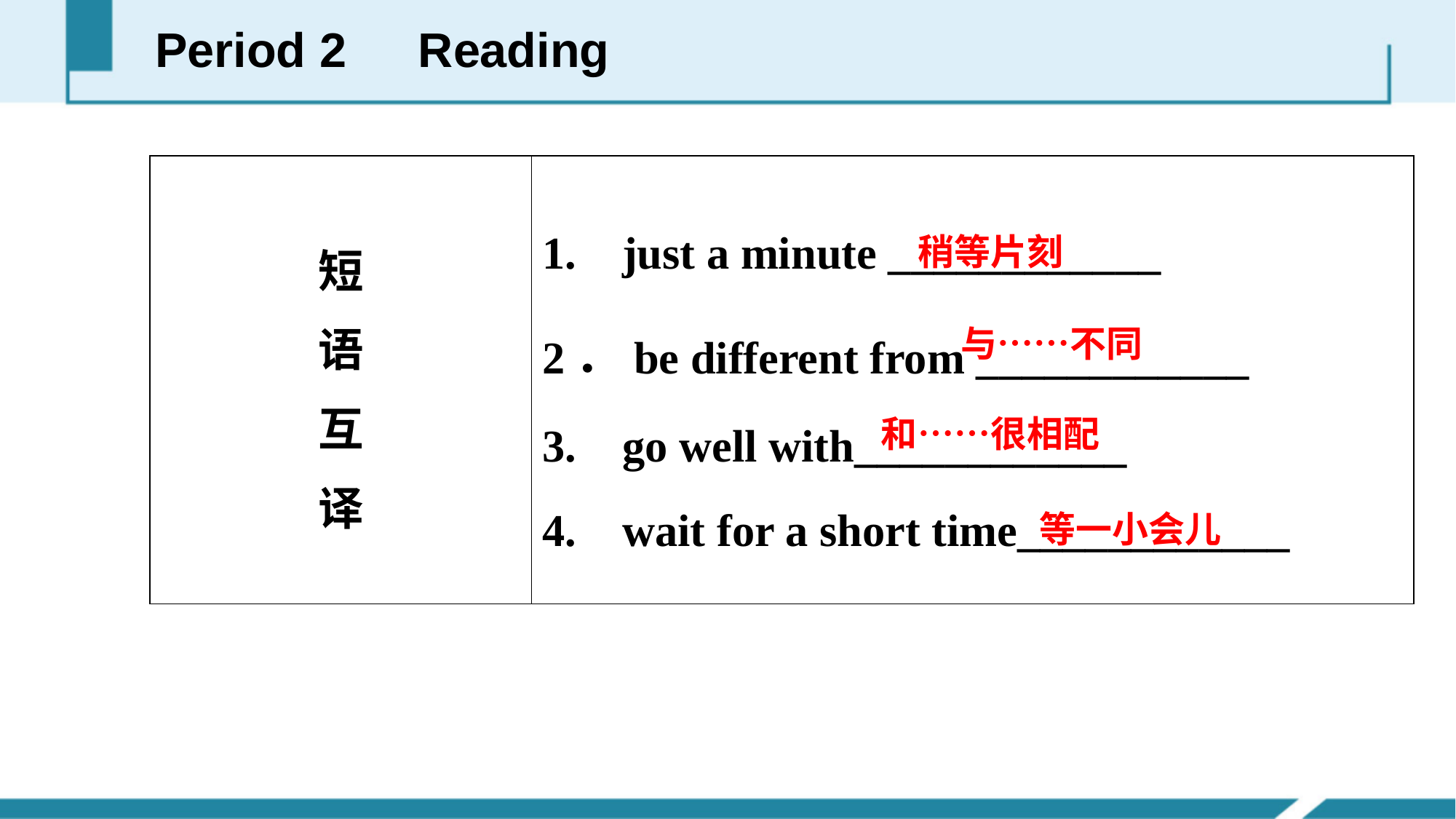

Period 2　Reading
| 短 语 互 译 | 1. just a minute \_\_\_\_\_\_\_\_\_\_\_\_ 2．be different from \_\_\_\_\_\_\_\_\_\_\_\_ 3. go well with\_\_\_\_\_\_\_\_\_\_\_\_ 4. wait for a short time\_\_\_\_\_\_\_\_\_\_\_\_ |
| --- | --- |
稍等片刻
与……不同

和……很相配
等一小会儿